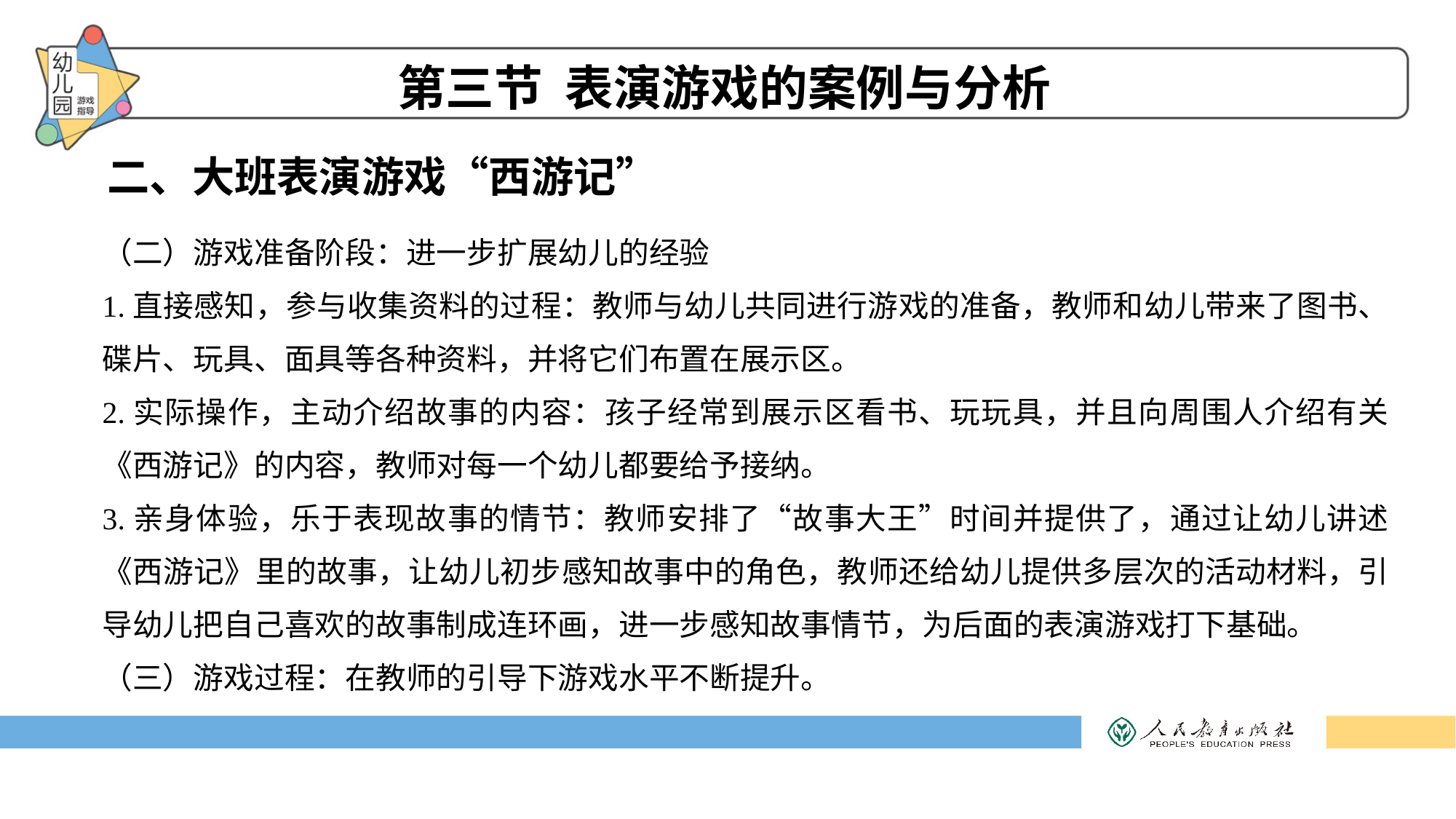

第三节  表演游戏的案例与分析
二、大班表演游戏“西游记”
（二）游戏准备阶段：进一步扩展幼儿的经验
1.直接感知，参与收集资料的过程：教师与幼儿共同进行游戏的准备，教师和幼儿带来了图书、碟片、玩具、面具等各种资料，并将它们布置在展示区。
2.实际操作，主动介绍故事的内容：孩子经常到展示区看书、玩玩具，并且向周围人介绍有关《西游记》的内容，教师对每一个幼儿都要给予接纳。
3.亲身体验，乐于表现故事的情节：教师安排了“故事大王”时间并提供了，通过让幼儿讲述《西游记》里的故事，让幼儿初步感知故事中的角色，教师还给幼儿提供多层次的活动材料，引导幼儿把自己喜欢的故事制成连环画，进一步感知故事情节，为后面的表演游戏打下基础。
（三）游戏过程：在教师的引导下游戏水平不断提升。